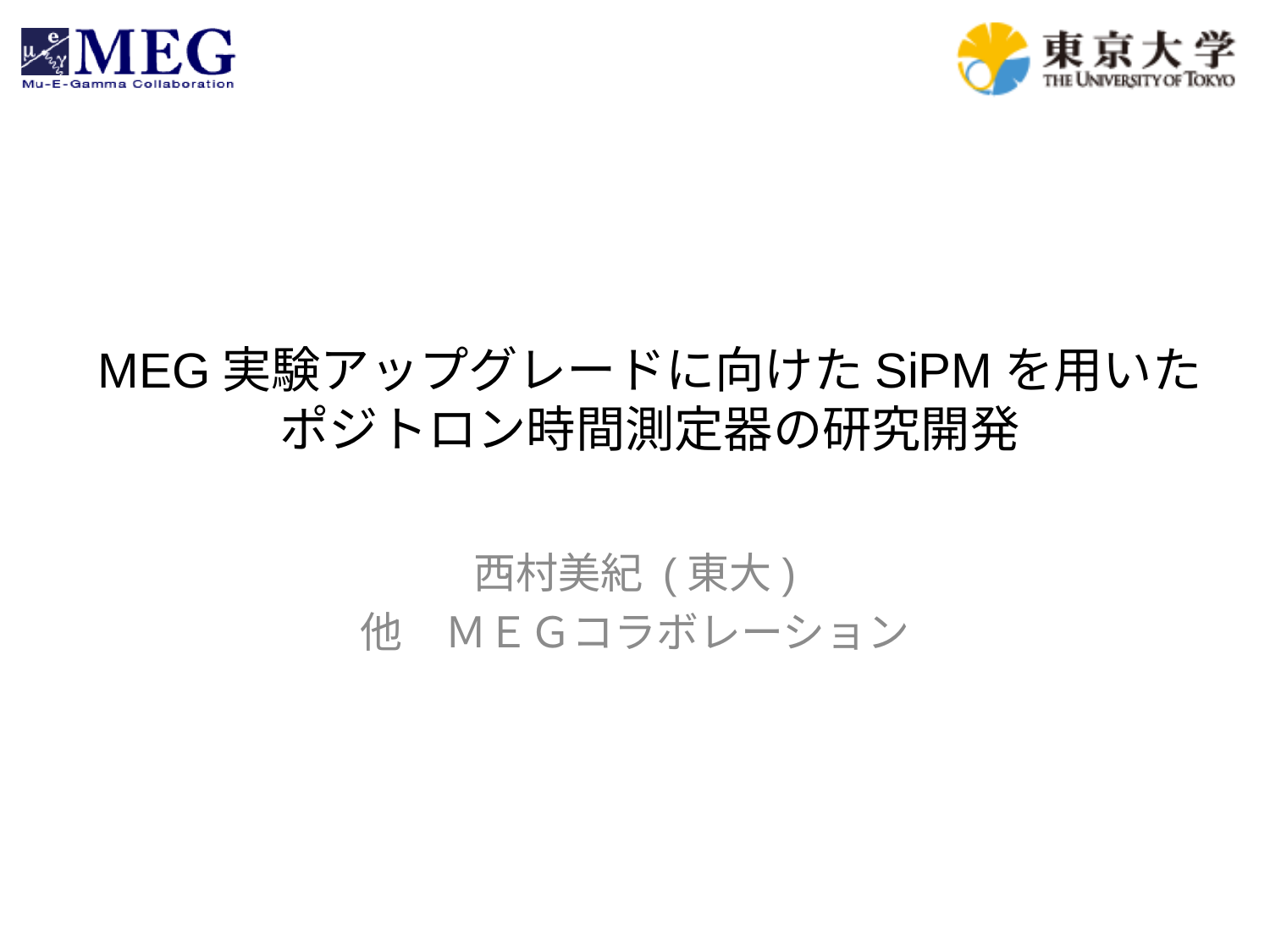

# MEG実験アップグレードに向けたSiPMを用いた ポジトロン時間測定器の研究開発
西村美紀 (東大)
他　ＭＥＧコラボレーション